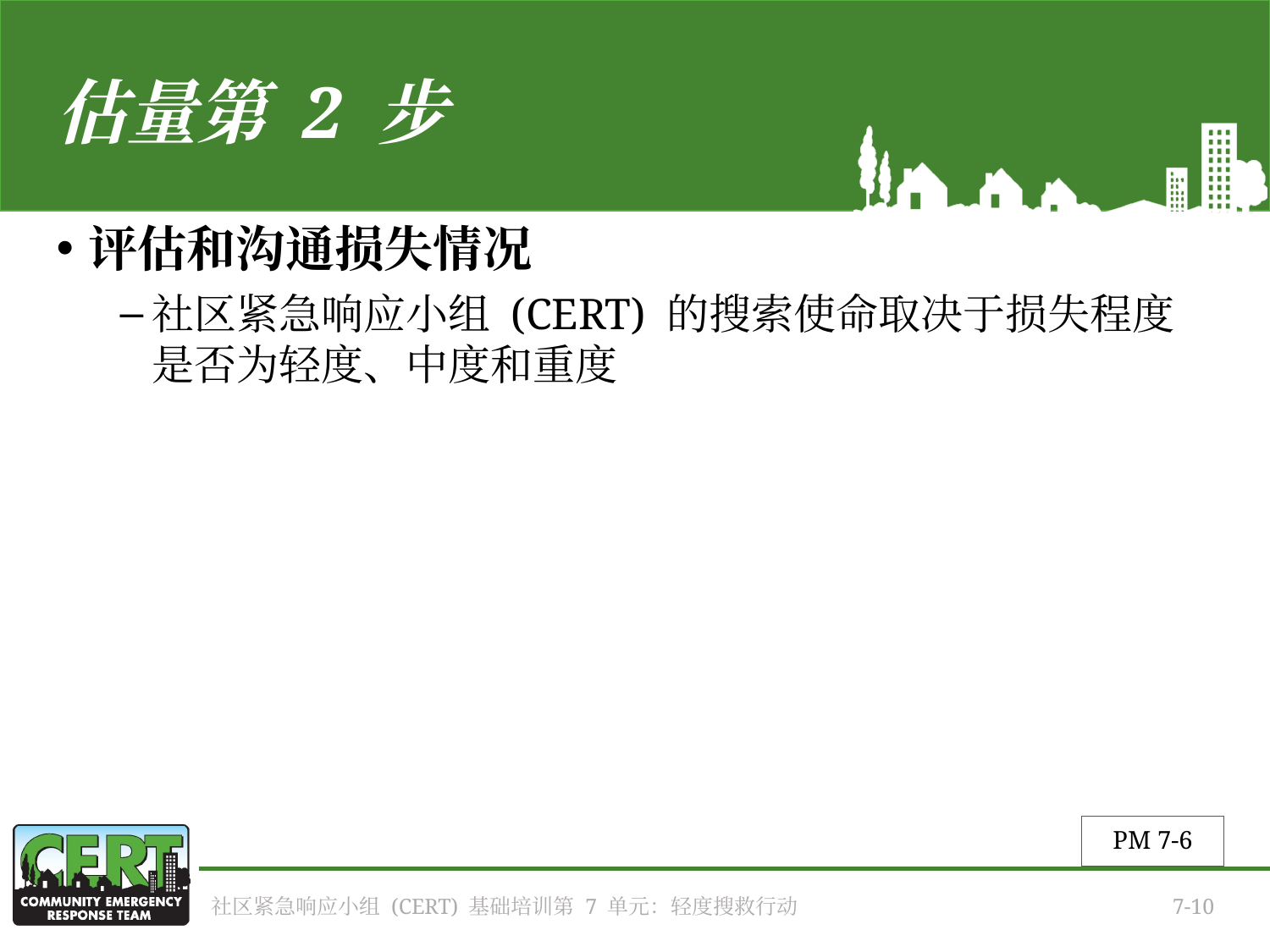

# 估量第 2 步
评估和沟通损失情况
社区紧急响应小组 (CERT) 的搜索使命取决于损失程度是否为轻度、中度和重度
PM 7-6
社区紧急响应小组 (CERT) 基础培训第 7 单元：轻度搜救行动
7-10